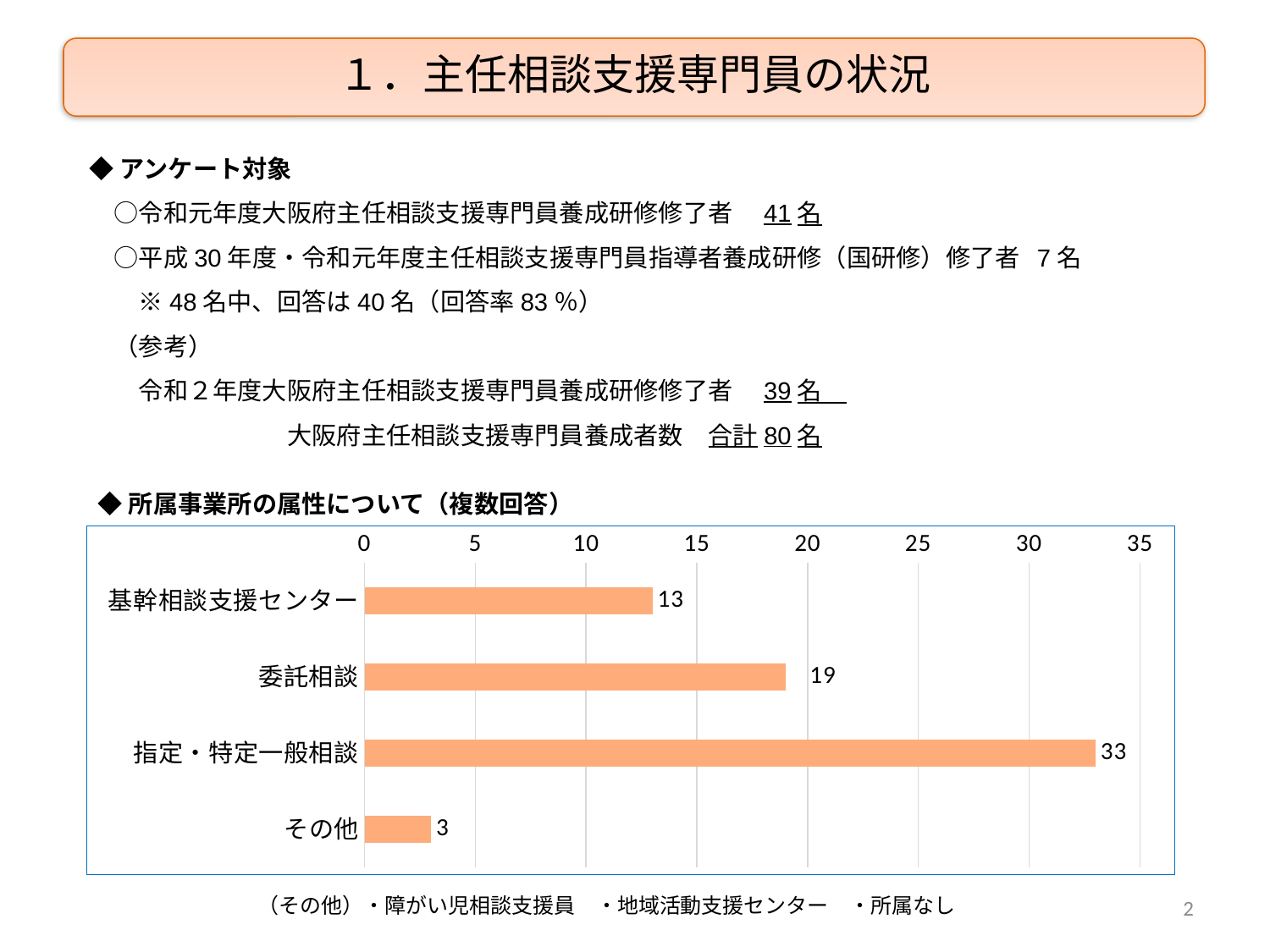

１．主任相談支援専門員の状況
◆アンケート対象
　○令和元年度大阪府主任相談支援専門員養成研修修了者　41名
　○平成30年度・令和元年度主任相談支援専門員指導者養成研修（国研修）修了者  7名
　　※48名中、回答は40名（回答率83％）
　（参考）
　　令和２年度大阪府主任相談支援専門員養成研修修了者　39名
　　　　　　　　大阪府主任相談支援専門員養成者数　合計80名
◆所属事業所の属性について（複数回答）

### Chart

| Category |  |
|---|---|
| 基幹相談支援センター | 13.0 |
| 委託相談 | 19.0 |
| 指定・特定一般相談 | 33.0 |
| その他 | 3.0 |
（その他）・障がい児相談支援員　・地域活動支援センター　・所属なし
2